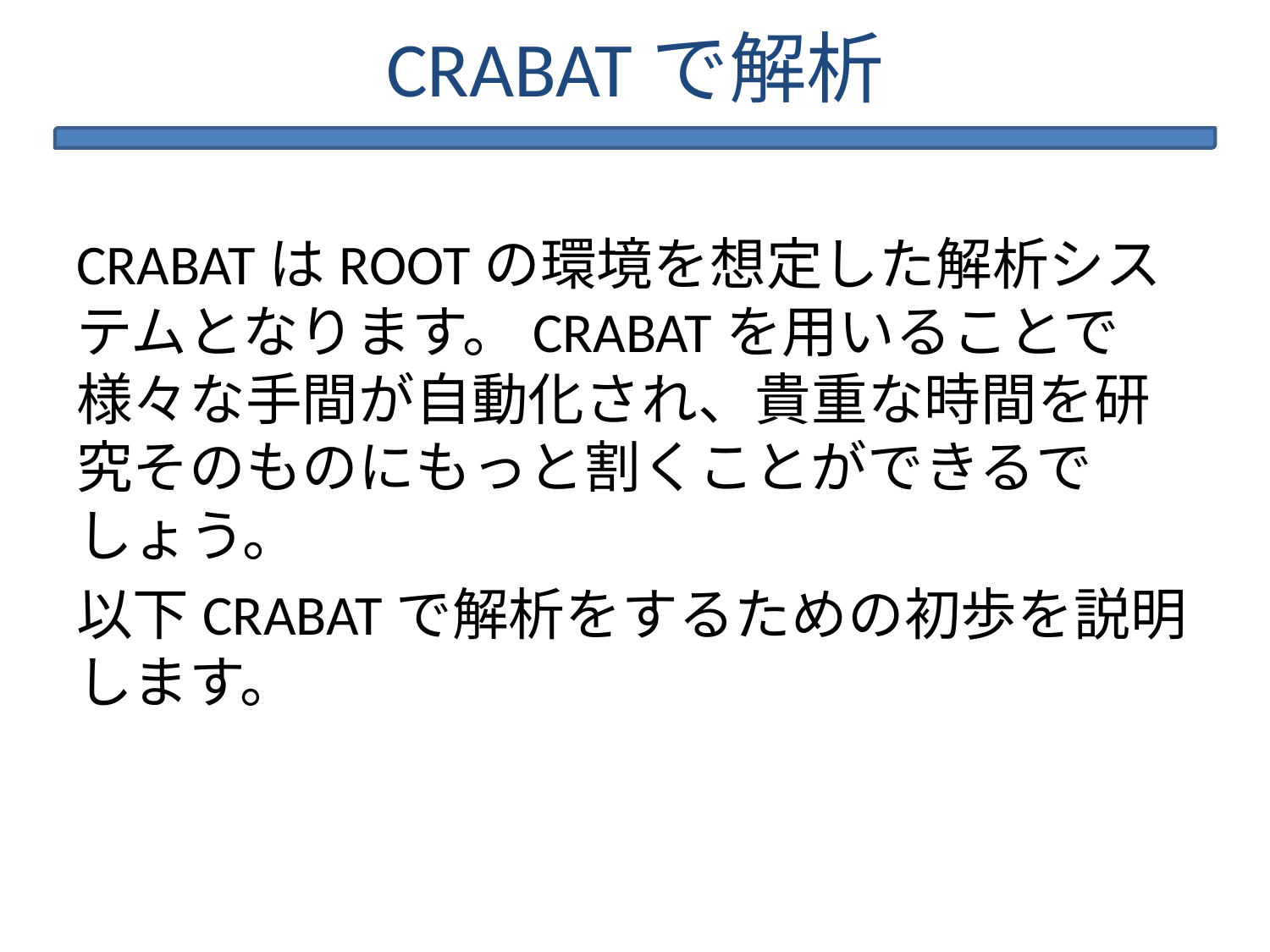

# CRABATで解析

CRABATはROOTの環境を想定した解析システムとなります。CRABATを用いることで様々な手間が自動化され、貴重な時間を研究そのものにもっと割くことができるでしょう。
以下CRABATで解析をするための初歩を説明します。